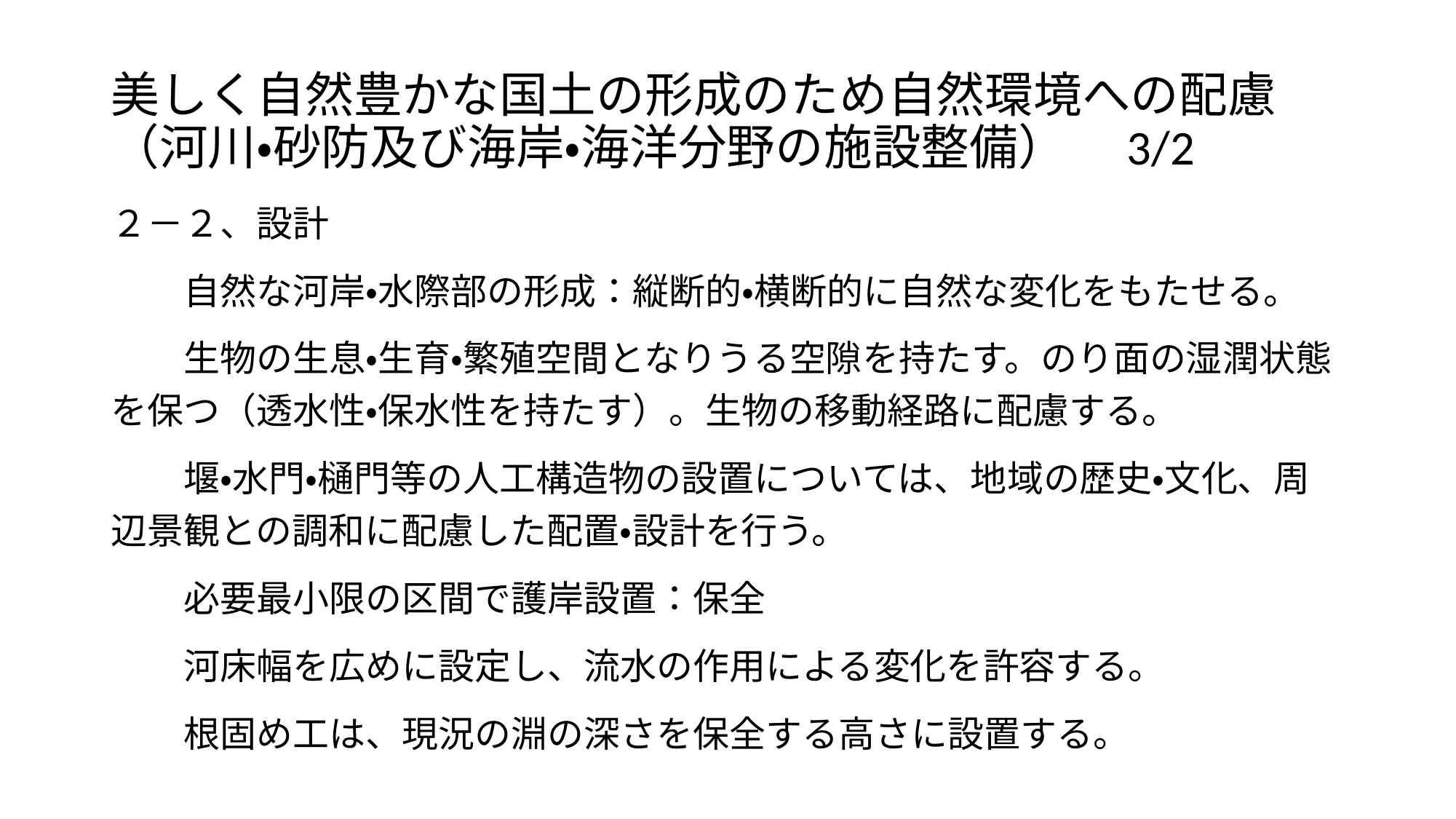

# 美しく自然豊かな国土の形成のため自然環境への配慮（河川・砂防及び海岸・海洋分野の施設整備）　3/2
２－２、設計
　　自然な河岸・水際部の形成：縦断的・横断的に自然な変化をもたせる。
　　生物の生息・生育・繁殖空間となりうる空隙を持たす。のり面の湿潤状態を保つ（透水性・保水性を持たす）。生物の移動経路に配慮する。
　　堰・水門・樋門等の人工構造物の設置については、地域の歴史・文化、周辺景観との調和に配慮した配置・設計を行う。
　　必要最小限の区間で護岸設置：保全
　　河床幅を広めに設定し、流水の作用による変化を許容する。
　　根固め工は、現況の淵の深さを保全する高さに設置する。